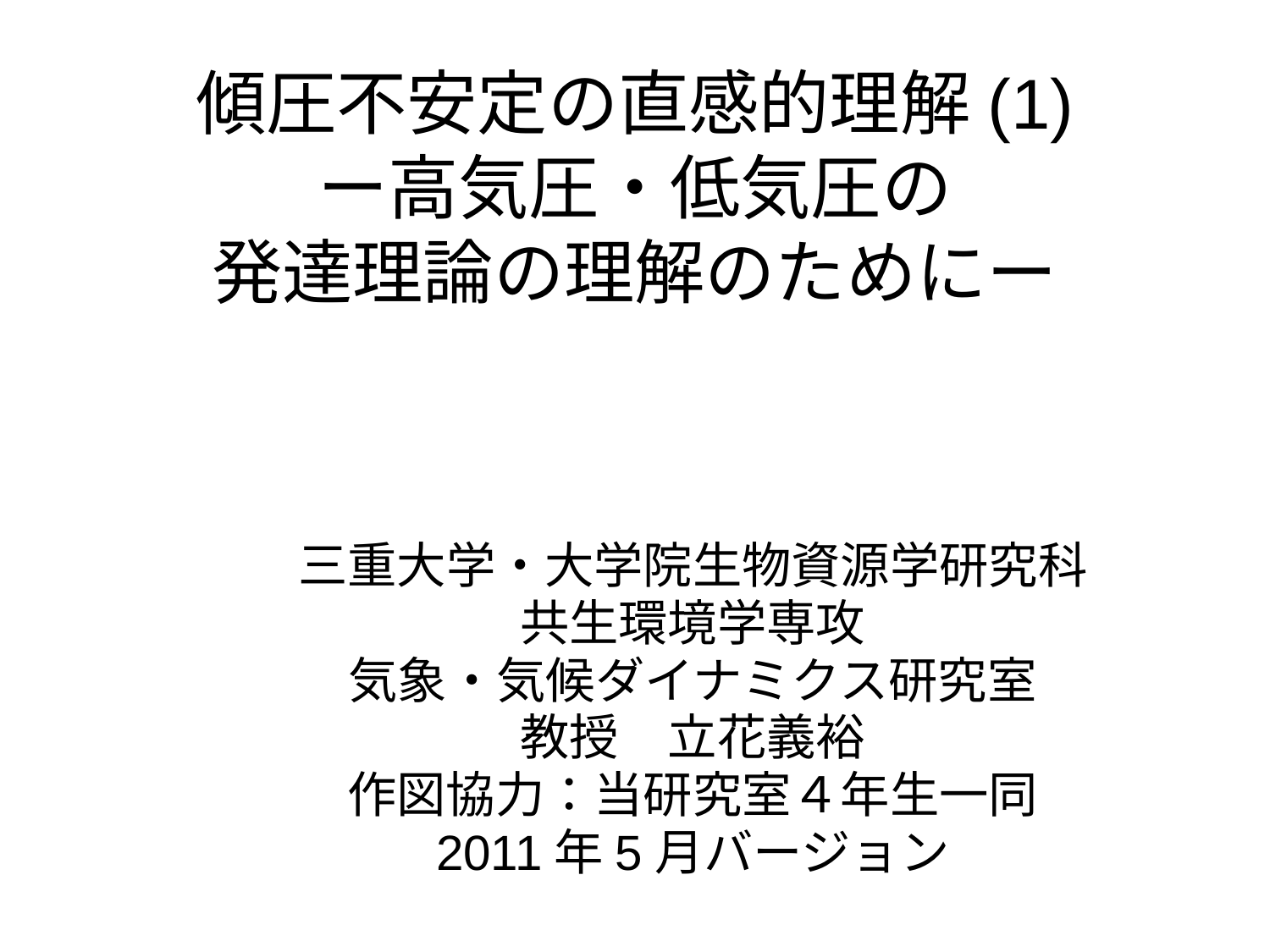

# 傾圧不安定の直感的理解(1) ー高気圧・低気圧の 発達理論の理解のためにー
三重大学・大学院生物資源学研究科
共生環境学専攻
気象・気候ダイナミクス研究室
教授　立花義裕
作図協力：当研究室４年生一同
2011年5月バージョン